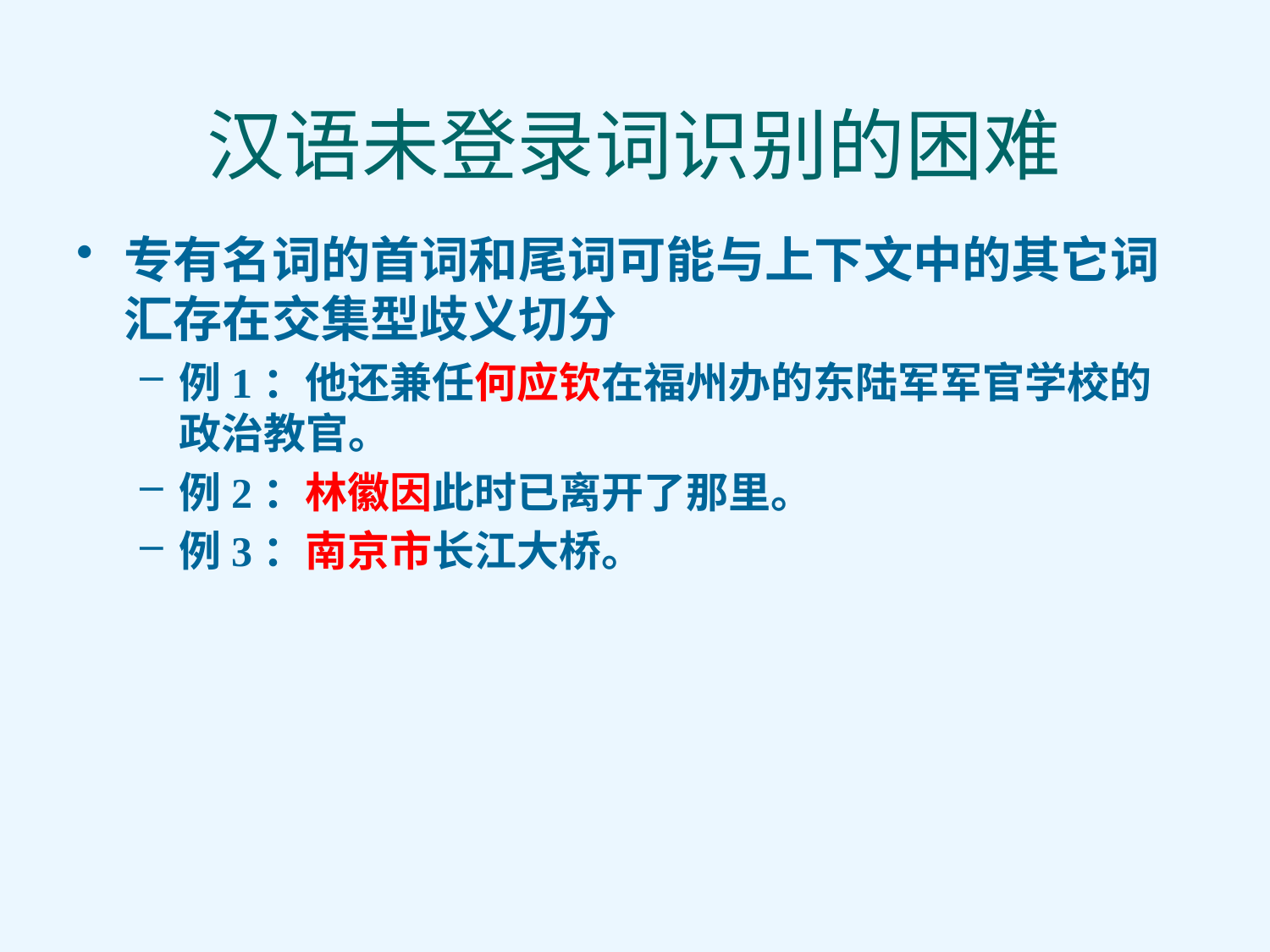

# 汉语未登录词识别的困难
专有名词的首词和尾词可能与上下文中的其它词汇存在交集型歧义切分
例1：他还兼任何应钦在福州办的东陆军军官学校的政治教官。
例2：林徽因此时已离开了那里。
例3：南京市长江大桥。